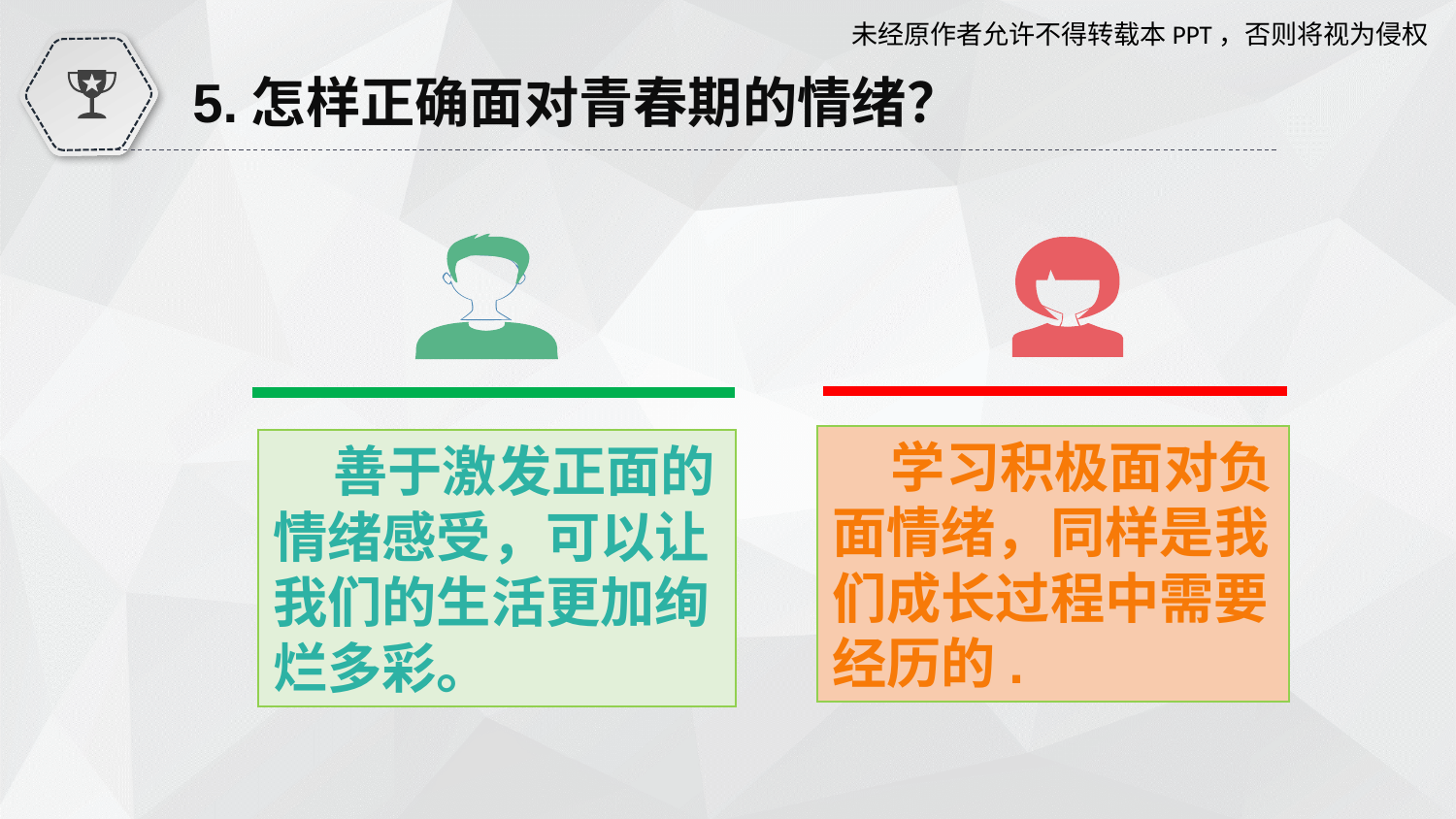

5.怎样正确面对青春期的情绪？

    学习积极面对负面情绪，同样是我们成长过程中需要经历的.
    善于激发正面的情绪感受，可以让我们的生活更加绚烂多彩。